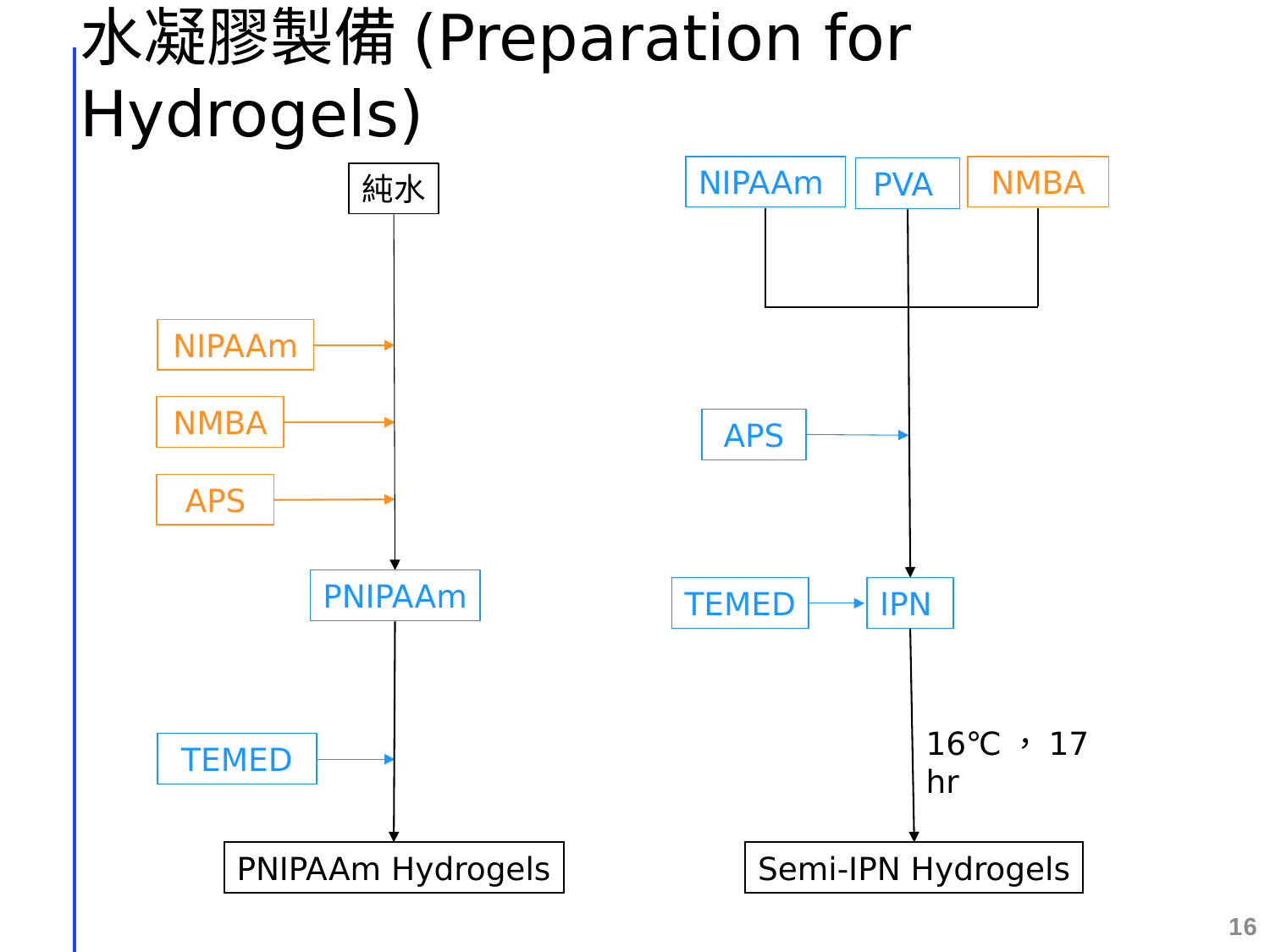

# 水凝膠製備(Preparation for Hydrogels)
NIPAAm
NMBA
PVA
APS
TEMED
IPN
16℃，17hr
Semi-IPN Hydrogels
純水
NIPAAm
NMBA
APS
PNIPAAm
TEMED
PNIPAAm Hydrogels
16